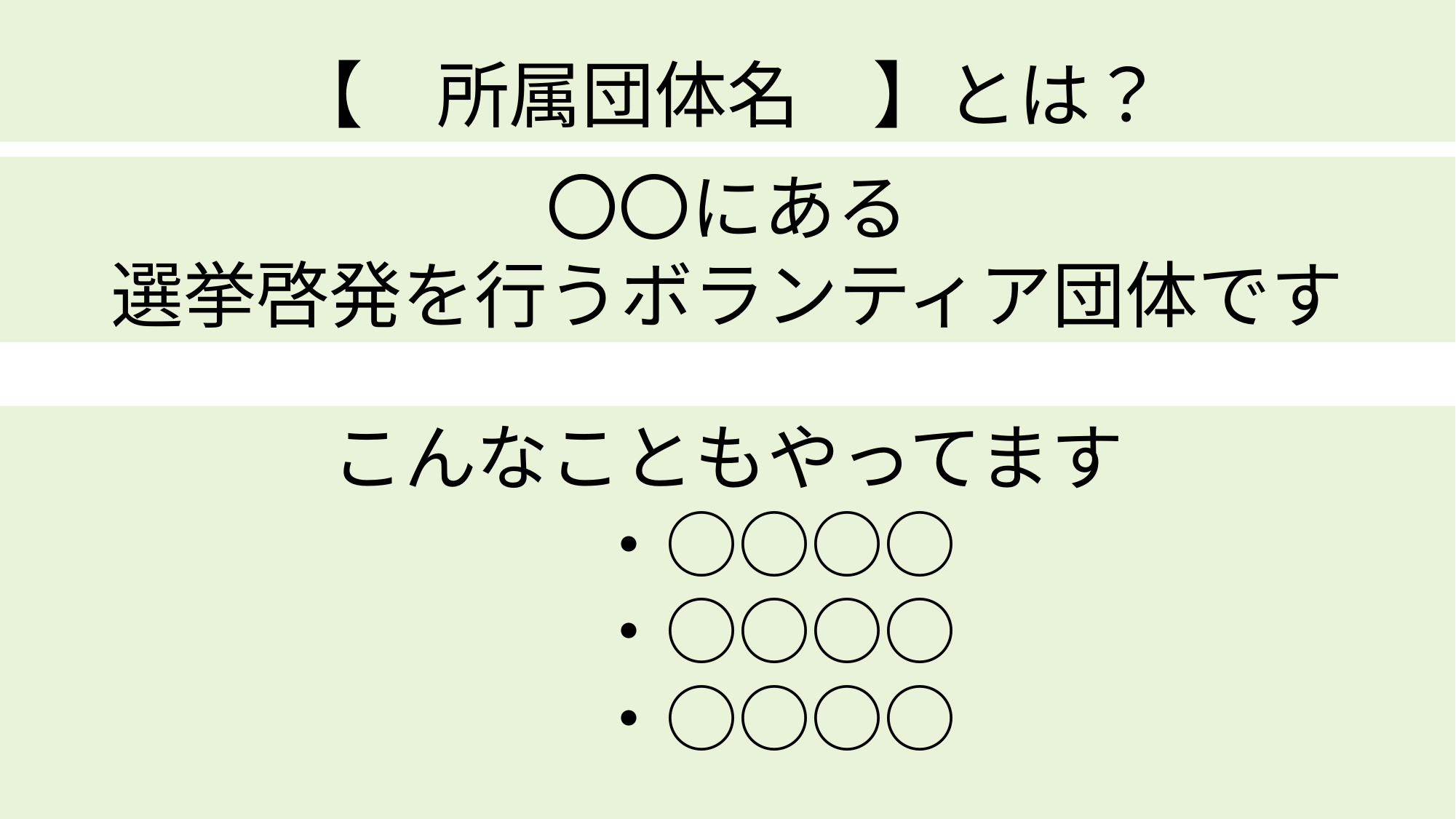

【　所属団体名　】とは？
〇〇にある
選挙啓発を行うボランティア団体です
こんなこともやってます
　　　　　　　　・○○○○
　　　　　　　　・○○○○
　　　　　　　　・○○○○